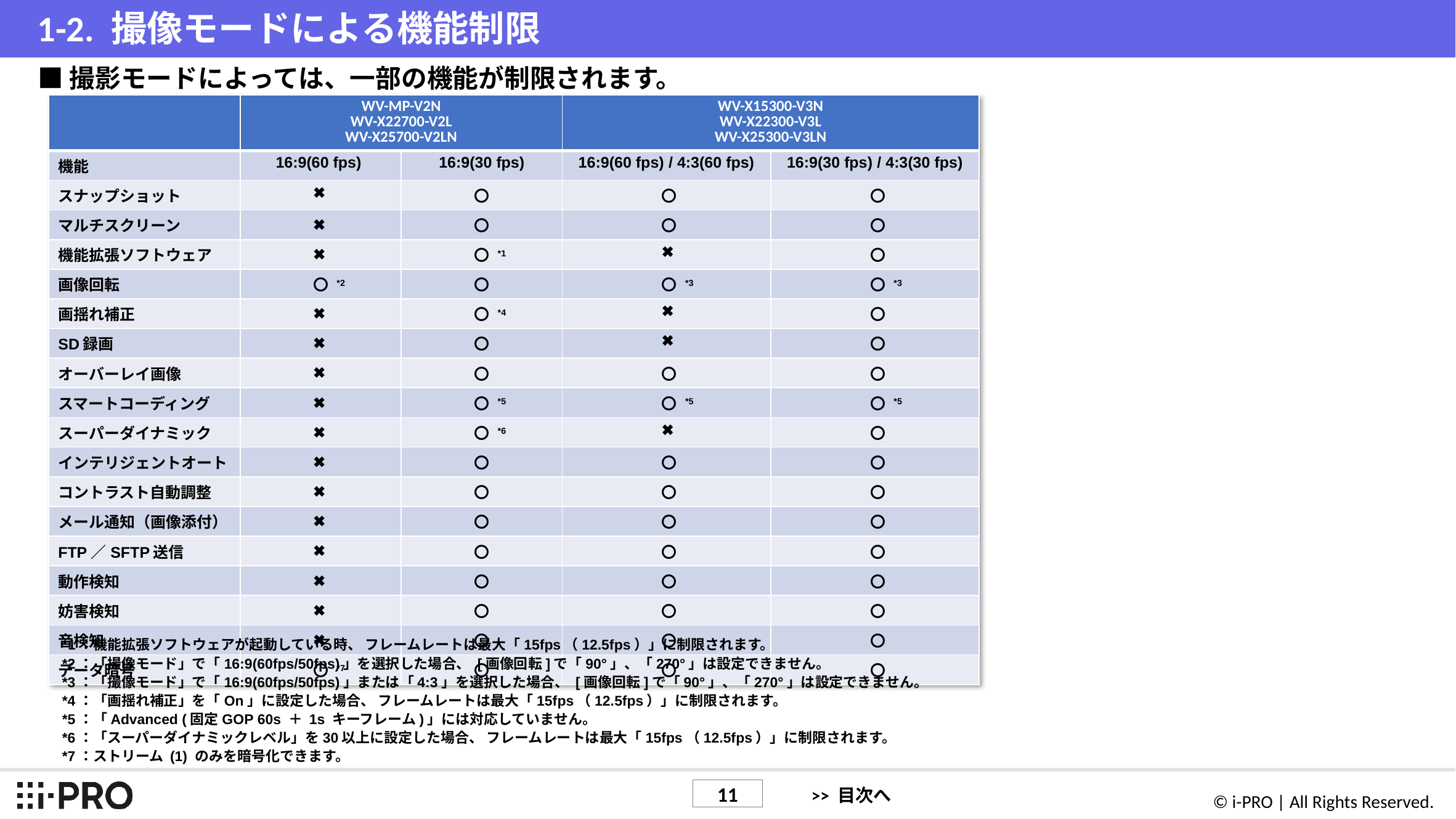

# 1-2. 撮像モードによる機能制限
■撮影モードによっては、一部の機能が制限されます。
|  | WV-MP-V2N WV-X22700-V2L WV-X25700-V2LN | ＊＊＊＊＊ | WV-X15300-V3N WV-X22300-V3L WV-X25300-V3LN |  |
| --- | --- | --- | --- | --- |
| 機能 | 16:9(60 fps) | 16:9(30 fps) | 16:9(60 fps) / 4:3(60 fps) | 16:9(30 fps) / 4:3(30 fps) |
| スナップショット | ✖ | 〇 | 〇 | 〇 |
| マルチスクリーン | ✖ | 〇 | 〇 | 〇 |
| 機能拡張ソフトウェア | ✖ | 〇 \*1 | ✖ | 〇 |
| 画像回転 | 〇 \*2 | 〇 | 〇 \*3 | 〇 \*3 |
| 画揺れ補正 | ✖ | 〇 \*4 | ✖ | 〇 |
| SD録画 | ✖ | 〇 | ✖ | 〇 |
| オーバーレイ画像 | ✖ | 〇 | 〇 | 〇 |
| スマートコーディング | ✖ | 〇 \*5 | 〇 \*5 | 〇 \*5 |
| スーパーダイナミック | ✖ | 〇 \*6 | ✖ | 〇 |
| インテリジェントオート | ✖ | 〇 | 〇 | 〇 |
| コントラスト自動調整 | ✖ | 〇 | 〇 | 〇 |
| メール通知（画像添付） | ✖ | 〇 | 〇 | 〇 |
| FTP／SFTP送信 | ✖ | 〇 | 〇 | 〇 |
| 動作検知 | ✖ | 〇 | 〇 | 〇 |
| 妨害検知 | ✖ | 〇 | 〇 | 〇 |
| 音検知 | ✖ | 〇 | 〇 | 〇 |
| データ暗号 | 〇 \*7 | 〇 | 〇 | 〇 |
*1：機能拡張ソフトウェアが起動している時、 フレームレートは最大「15fps（12.5fps）」に制限されます。
*2：「撮像モード」で「16:9(60fps/50fps)」を選択した場合、 [画像回転]で「90°」、「270°」は設定できません。
*3：「撮像モード」で「16:9(60fps/50fps)」または「4:3」を選択した場合、 [画像回転]で「90°」、「270°」は設定できません。
*4：「画揺れ補正」を「On」に設定した場合、 フレームレートは最大「15fps（12.5fps）」に制限されます。
*5：「Advanced (固定GOP 60s ＋ 1s キーフレーム)」には対応していません。
*6：「スーパーダイナミックレベル」を30以上に設定した場合、 フレームレートは最大「15fps（12.5fps）」に制限されます。
*7：ストリーム (1) のみを暗号化できます。

>> 目次へ